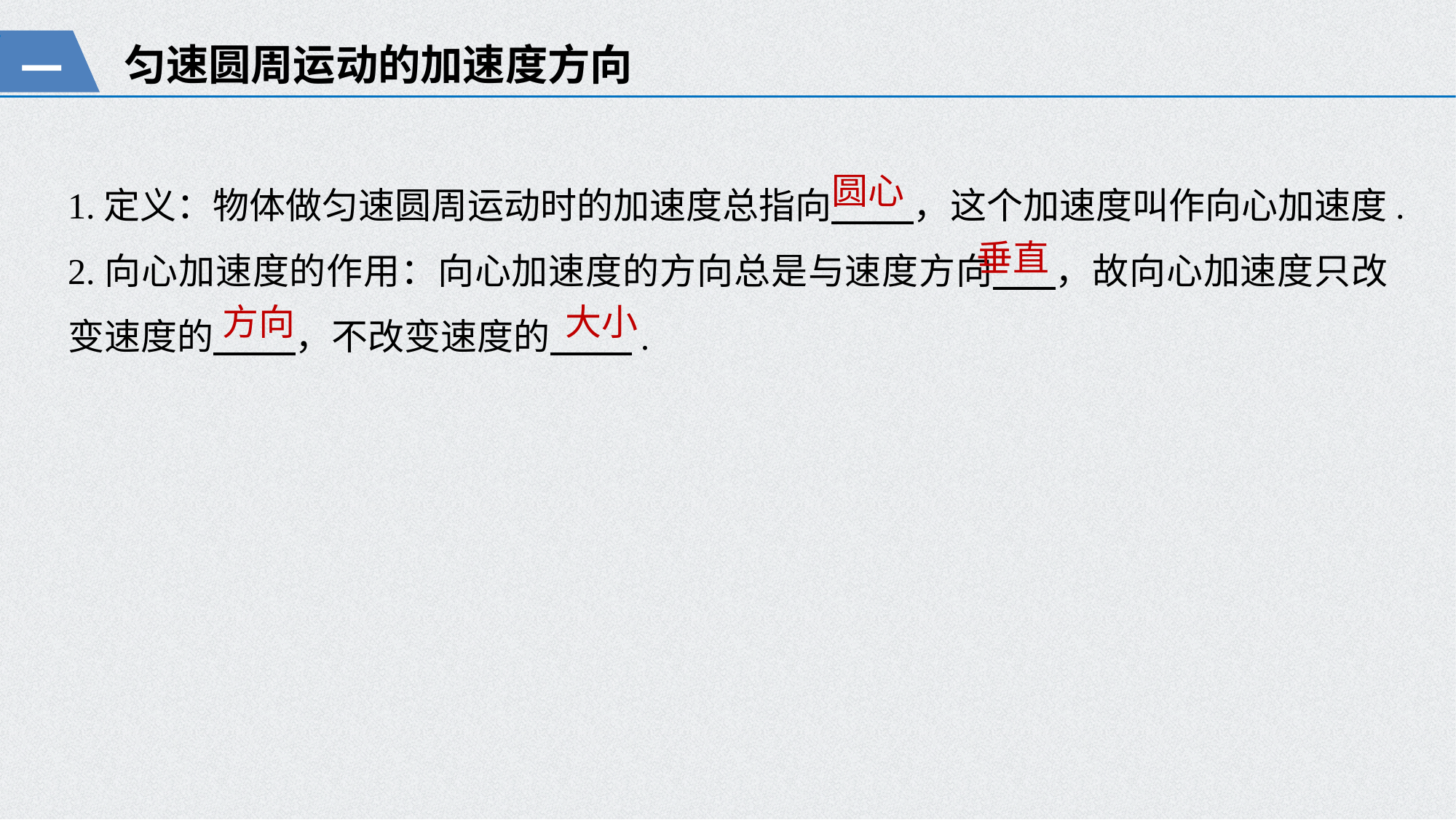

匀速圆周运动的加速度方向

一
1.定义：物体做匀速圆周运动时的加速度总指向          ，这个加速度叫作向心加速度.
2.向心加速度的作用：向心加速度的方向总是与速度方向       ，故向心加速度只改变速度的          ，不改变速度的          .
圆心
垂直
大小
方向